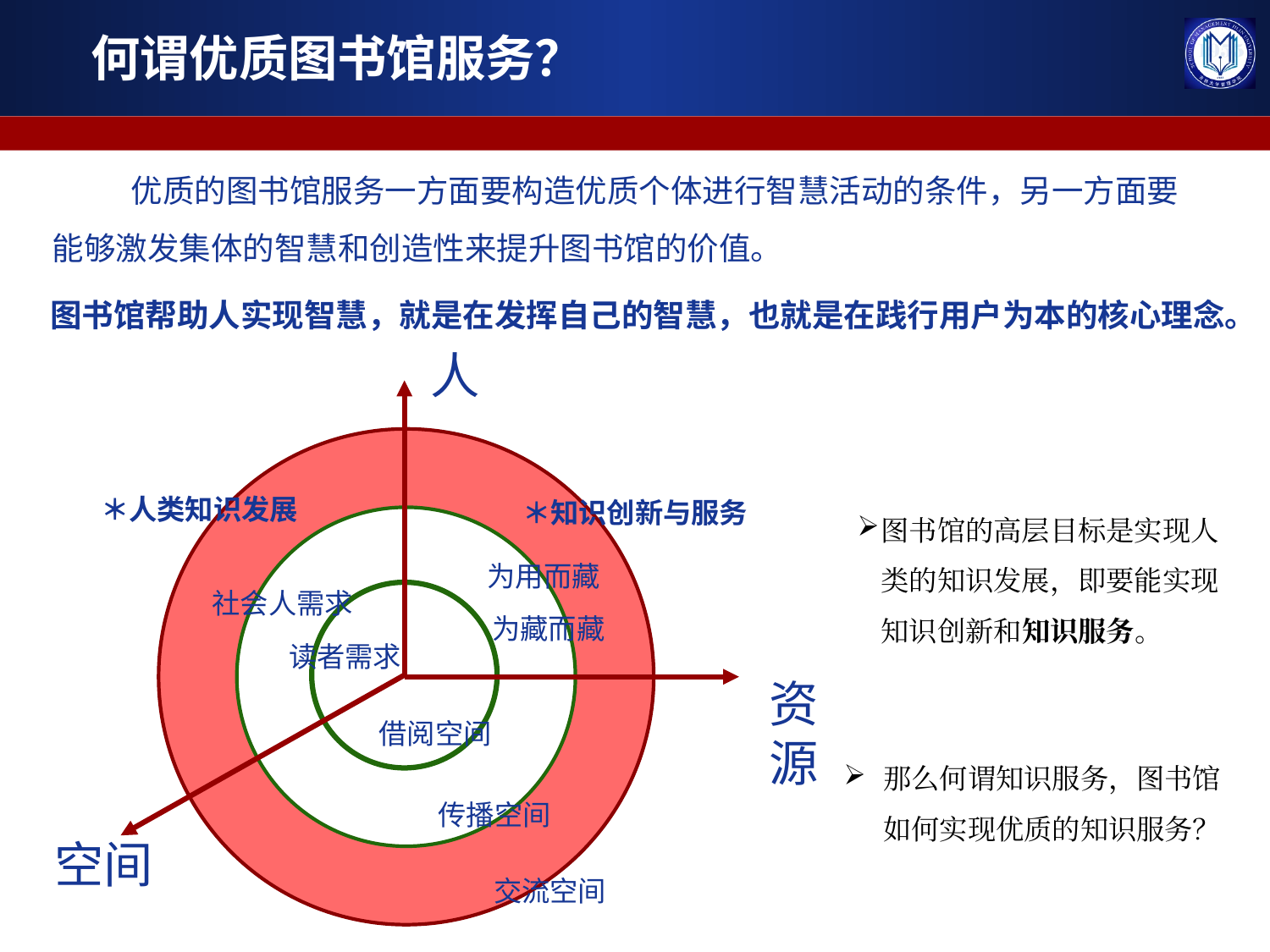

何谓优质图书馆服务？
        优质的图书馆服务一方面要构造优质个体进行智慧活动的条件，另一方面要能够激发集体的智慧和创造性来提升图书馆的价值。
图书馆帮助人实现智慧，就是在发挥自己的智慧，也就是在践行用户为本的核心理念。
人

＊人类知识发展
＊知识创新与服务
为用而藏
社会人需求
为藏而藏
读者需求
资源
借阅空间
传播空间
空间
交流空间
图书馆的高层目标是实现人类的知识发展，即要能实现知识创新和知识服务。
那么何谓知识服务，图书馆如何实现优质的知识服务？